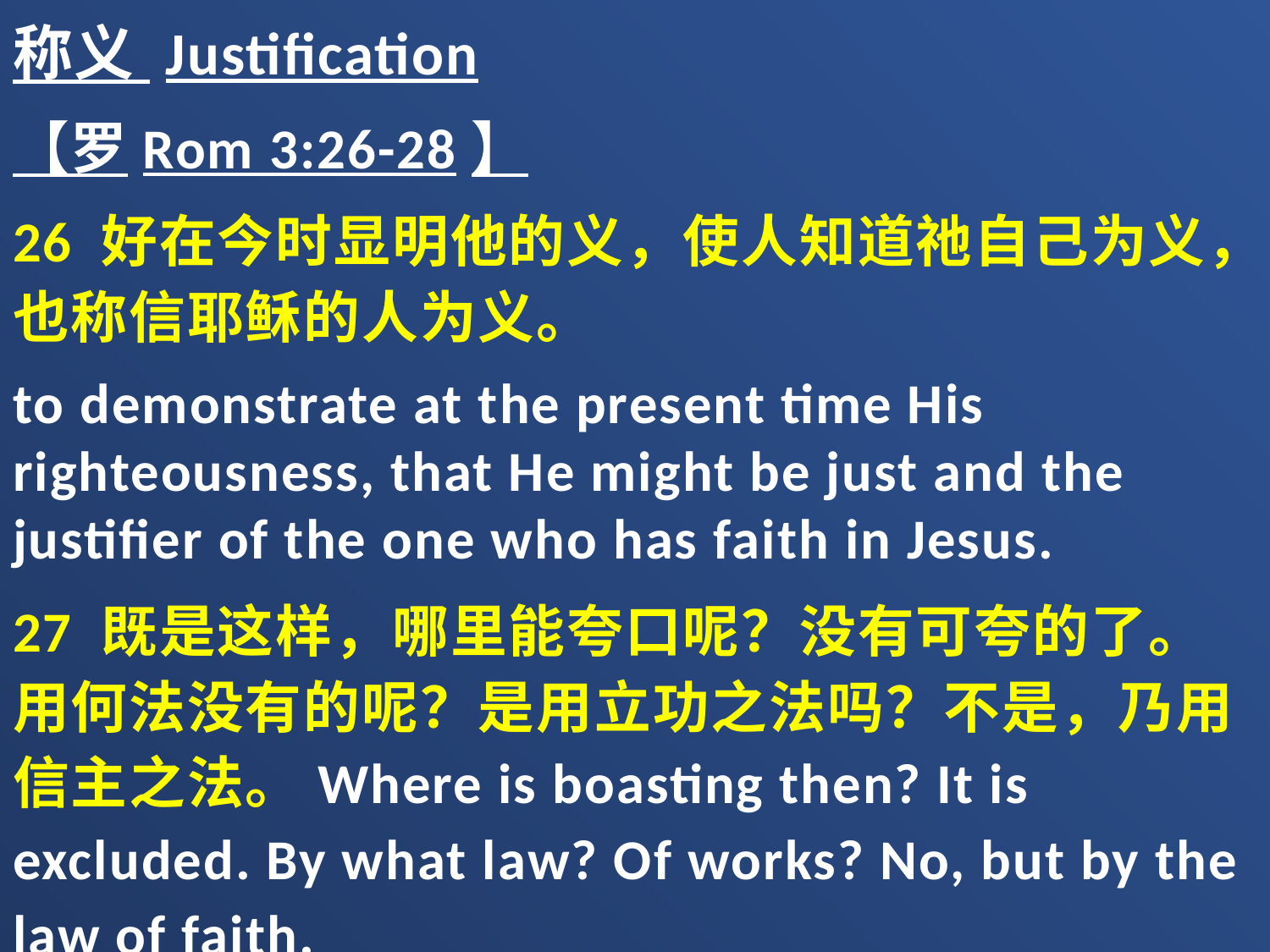

称义 Justification
【罗Rom 3:26-28】
26 好在今时显明他的义，使人知道祂自己为义，也称信耶稣的人为义。
to demonstrate at the present time His righteousness, that He might be just and the justifier of the one who has faith in Jesus.
27 既是这样，哪里能夸口呢？没有可夸的了。用何法没有的呢？是用立功之法吗？不是，乃用信主之法。Where is boasting then? It is excluded. By what law? Of works? No, but by the law of faith.